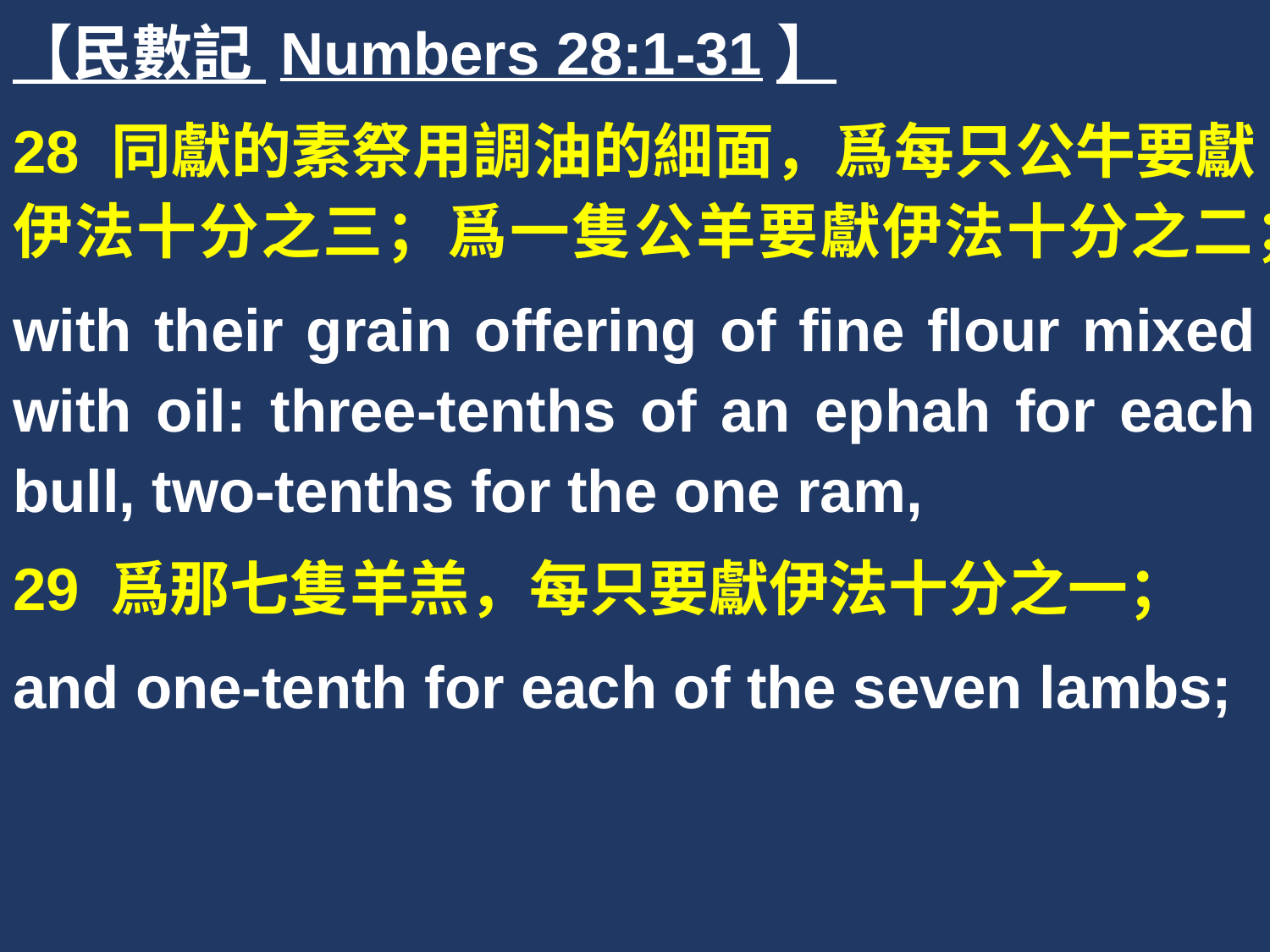

【民數記 Numbers 28:1-31】
28 同獻的素祭用調油的細面，爲每只公牛要獻伊法十分之三；爲一隻公羊要獻伊法十分之二；
with their grain offering of fine flour mixed with oil: three-tenths of an ephah for each bull, two-tenths for the one ram,
29 爲那七隻羊羔，每只要獻伊法十分之一；
and one-tenth for each of the seven lambs;